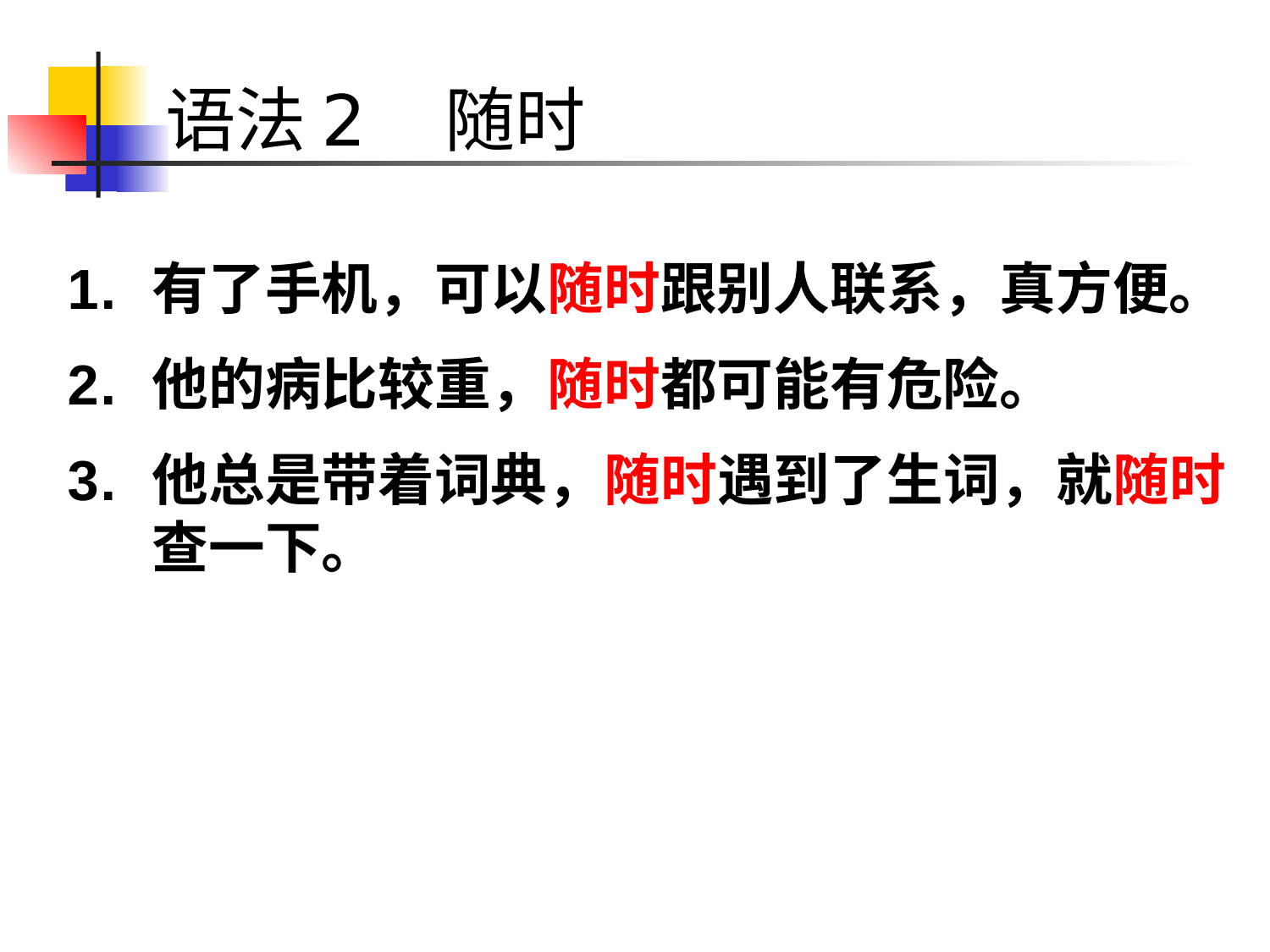

# 语法2   随时
有了手机，可以随时跟别人联系，真方便。
他的病比较重，随时都可能有危险。
他总是带着词典，随时遇到了生词，就随时查一下。